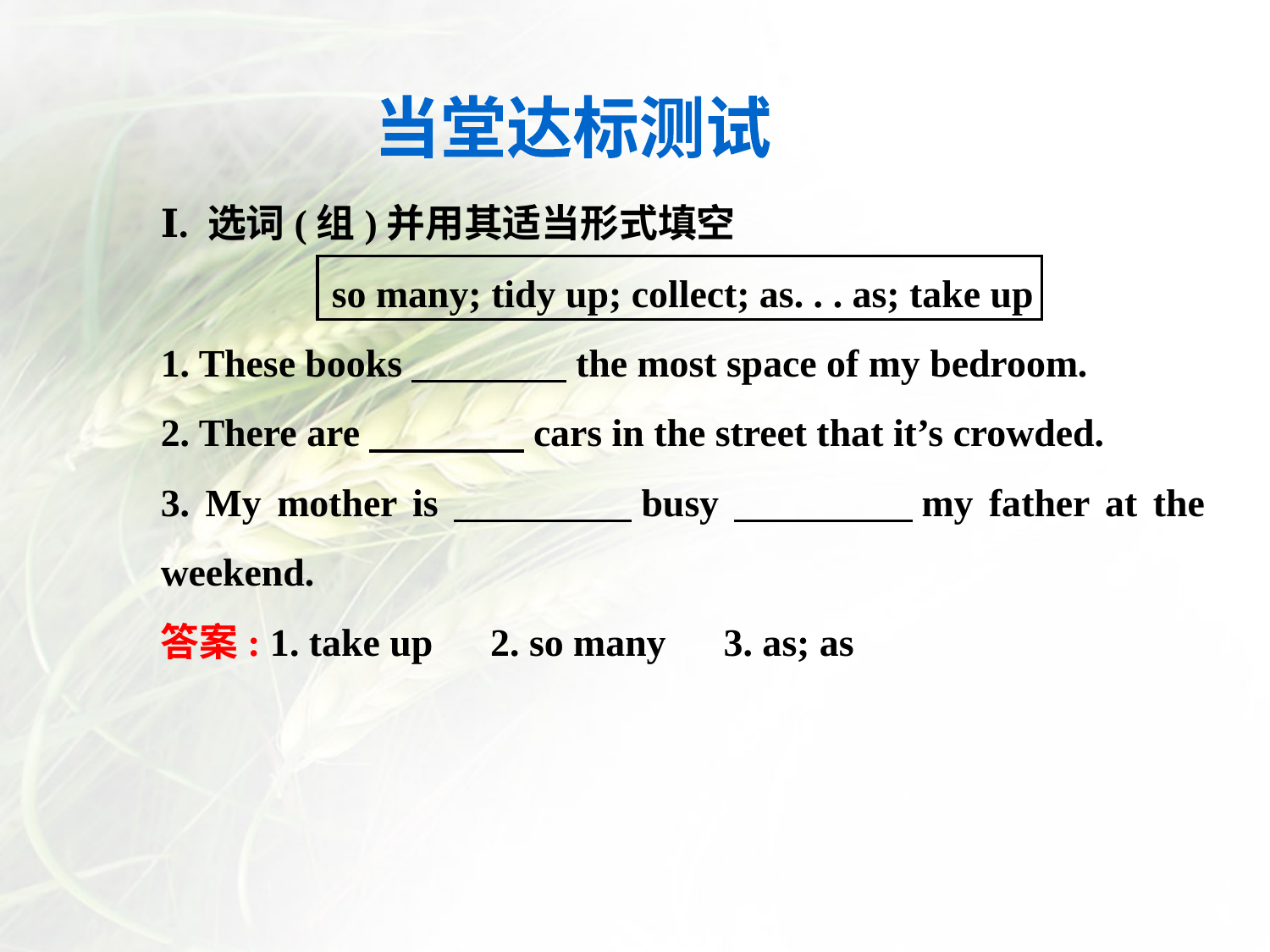

当堂达标测试
Ⅰ. 选词(组)并用其适当形式填空
so many; tidy up; collect; as. . . as; take up
1. These books　　　　the most space of my bedroom.
2. There are　　　　cars in the street that it’s crowded.
3. My mother is　　　　busy　　　　my father at the weekend.
答案: 1. take up　2. so many　3. as; as